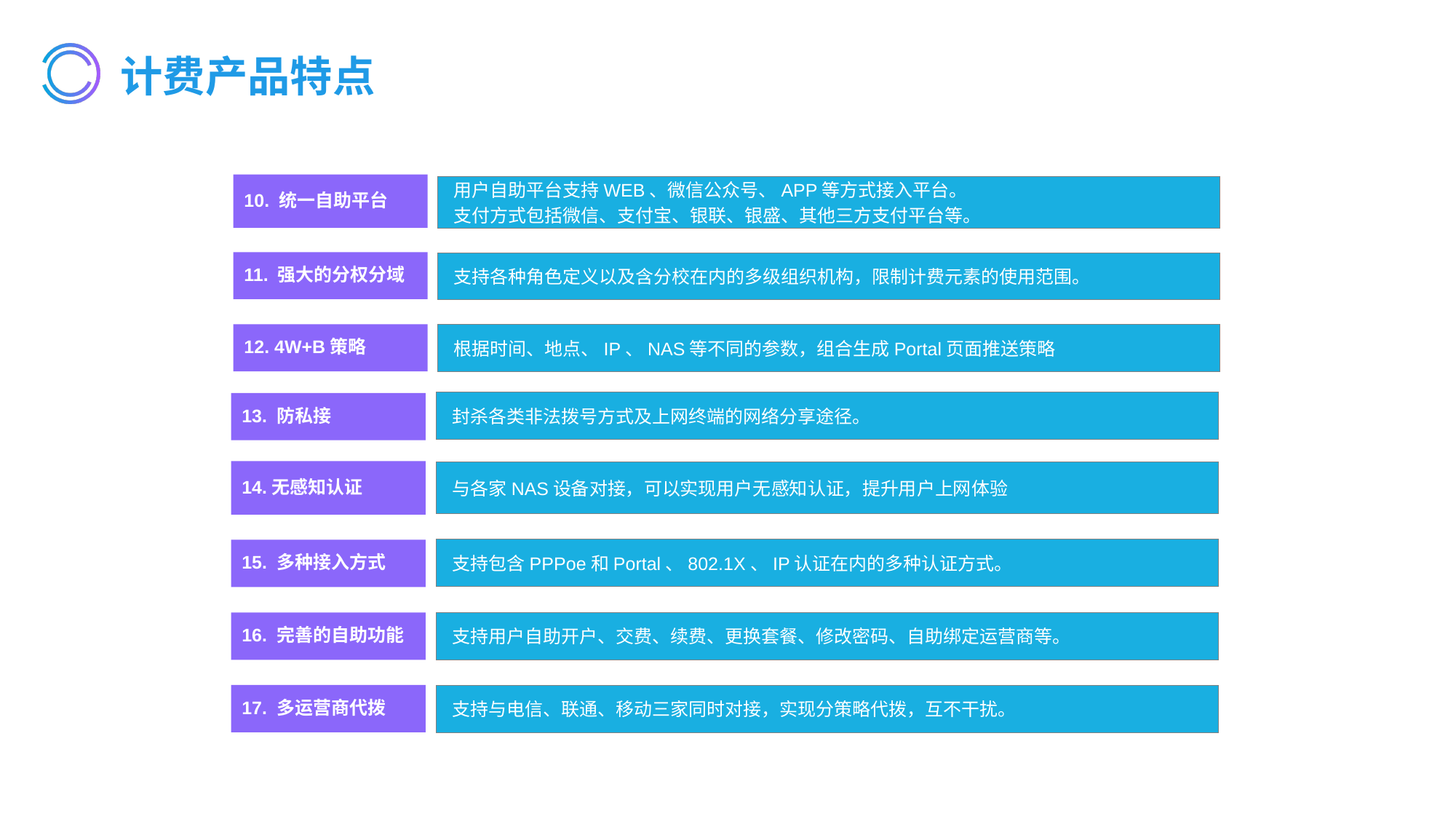

# 计费产品特点
10. 统一自助平台
用户自助平台支持WEB、微信公众号、APP等方式接入平台。
支付方式包括微信、支付宝、银联、银盛、其他三方支付平台等。
11. 强大的分权分域
支持各种角色定义以及含分校在内的多级组织机构，限制计费元素的使用范围。
12. 4W+B策略
根据时间、地点、IP、NAS等不同的参数，组合生成Portal页面推送策略
封杀各类非法拨号方式及上网终端的网络分享途径。
13. 防私接
14.无感知认证
与各家NAS设备对接，可以实现用户无感知认证，提升用户上网体验
支持包含PPPoe和Portal、802.1X、IP认证在内的多种认证方式。
15. 多种接入方式
支持用户自助开户、交费、续费、更换套餐、修改密码、自助绑定运营商等。
16. 完善的自助功能
17. 多运营商代拨
支持与电信、联通、移动三家同时对接，实现分策略代拨，互不干扰。